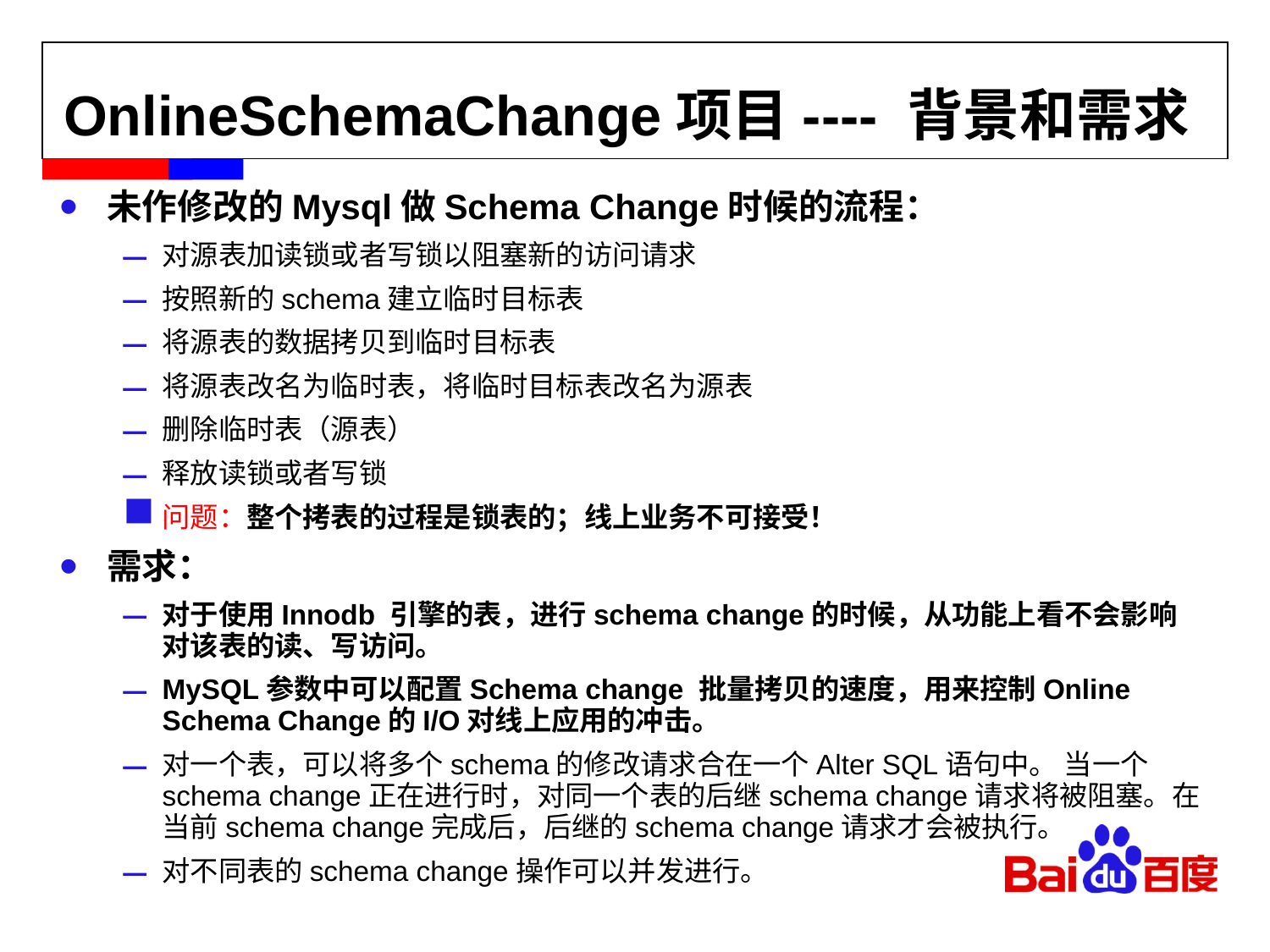

# OnlineSchemaChange项目---- 背景和需求
未作修改的Mysql做Schema Change时候的流程：
对源表加读锁或者写锁以阻塞新的访问请求
按照新的schema建立临时目标表
将源表的数据拷贝到临时目标表
将源表改名为临时表，将临时目标表改名为源表
删除临时表（源表）
释放读锁或者写锁
问题：整个拷表的过程是锁表的；线上业务不可接受！
需求：
对于使用Innodb 引擎的表，进行schema change的时候，从功能上看不会影响对该表的读、写访问。
MySQL参数中可以配置Schema change 批量拷贝的速度，用来控制Online Schema Change的I/O对线上应用的冲击。
对一个表，可以将多个schema的修改请求合在一个Alter SQL语句中。 当一个schema change正在进行时，对同一个表的后继schema change请求将被阻塞。在当前schema change完成后，后继的schema change请求才会被执行。
对不同表的schema change操作可以并发进行。